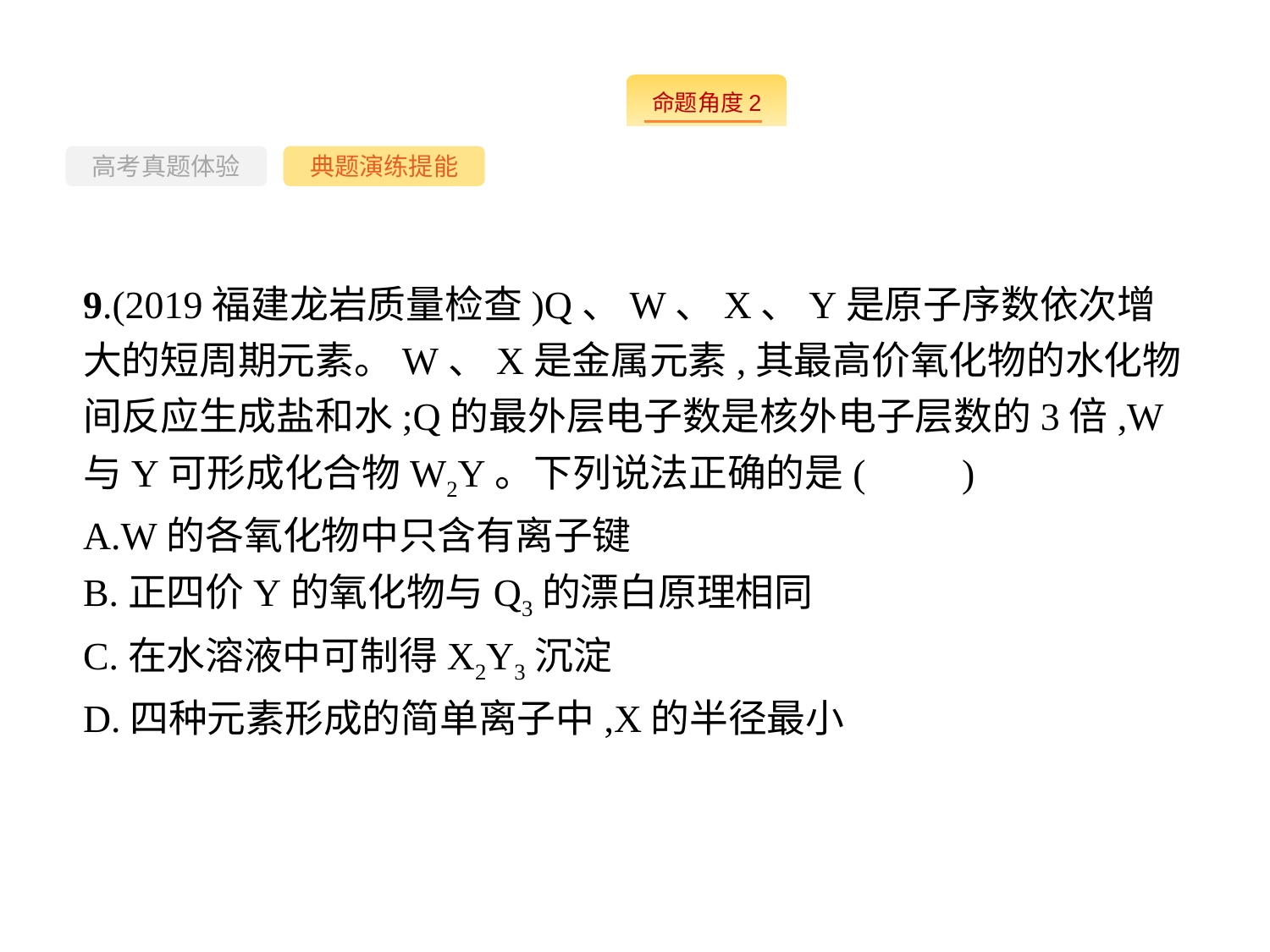

-67-
高考真题体验
典题演练提能
9.(2019福建龙岩质量检查)Q、W、X、Y是原子序数依次增大的短周期元素。W、X是金属元素,其最高价氧化物的水化物间反应生成盐和水;Q的最外层电子数是核外电子层数的3倍,W与Y可形成化合物W2Y。下列说法正确的是(　　)
A.W的各氧化物中只含有离子键
B.正四价Y的氧化物与Q3的漂白原理相同
C.在水溶液中可制得X2Y3沉淀
D.四种元素形成的简单离子中,X的半径最小